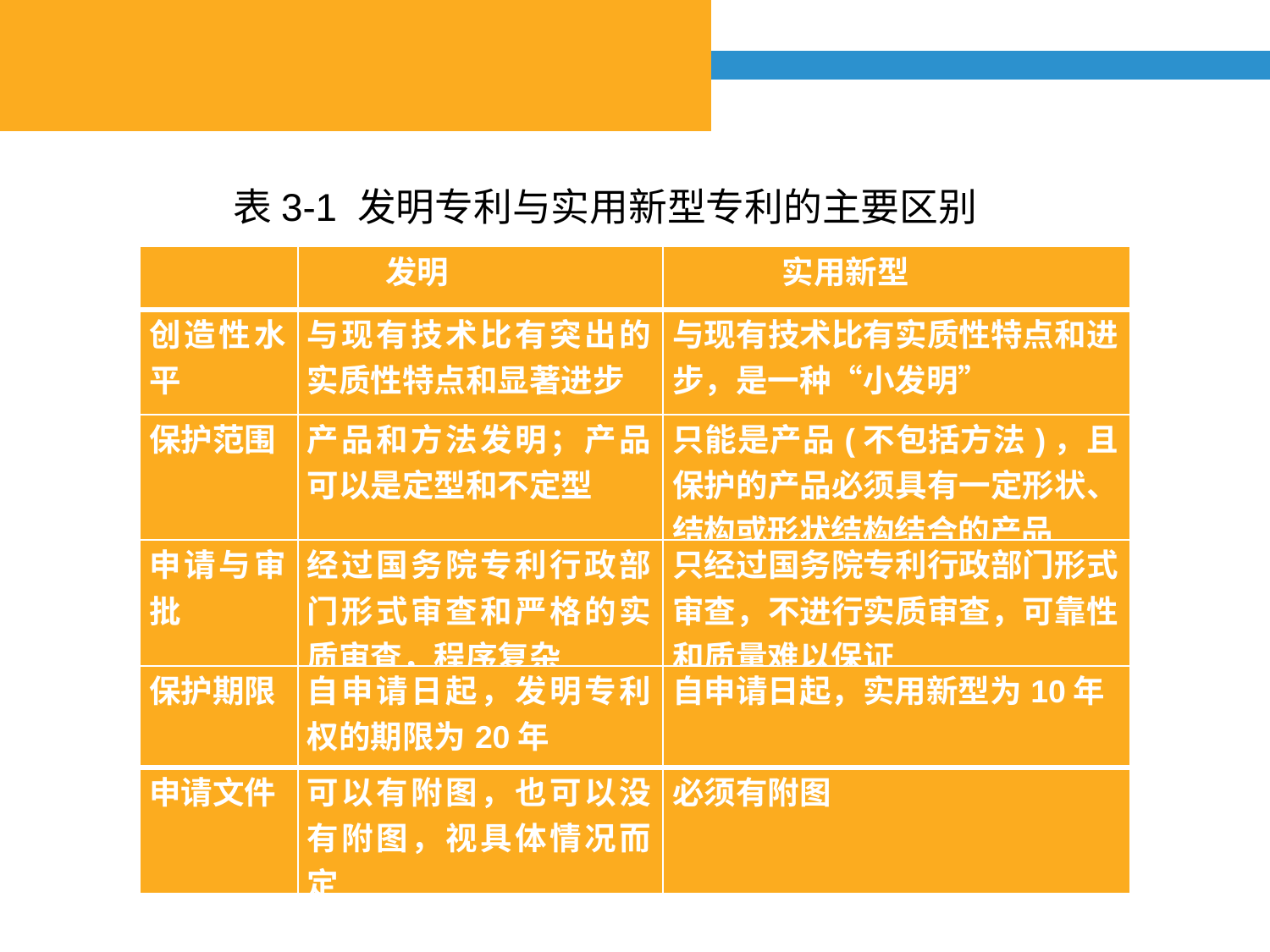

表3-1 发明专利与实用新型专利的主要区别
|  | 发明 | 实用新型 |
| --- | --- | --- |
| 创造性水平 | 与现有技术比有突出的实质性特点和显著进步 | 与现有技术比有实质性特点和进步，是一种“小发明” |
| 保护范围 | 产品和方法发明；产品可以是定型和不定型 | 只能是产品(不包括方法)，且保护的产品必须具有一定形状、结构或形状结构结合的产品 |
| 申请与审批 | 经过国务院专利行政部门形式审查和严格的实质审查，程序复杂 | 只经过国务院专利行政部门形式审查，不进行实质审查，可靠性和质量难以保证 |
| 保护期限 | 自申请日起，发明专利权的期限为20年 | 自申请日起，实用新型为10年 |
| 申请文件 | 可以有附图，也可以没有附图，视具体情况而定 | 必须有附图 |